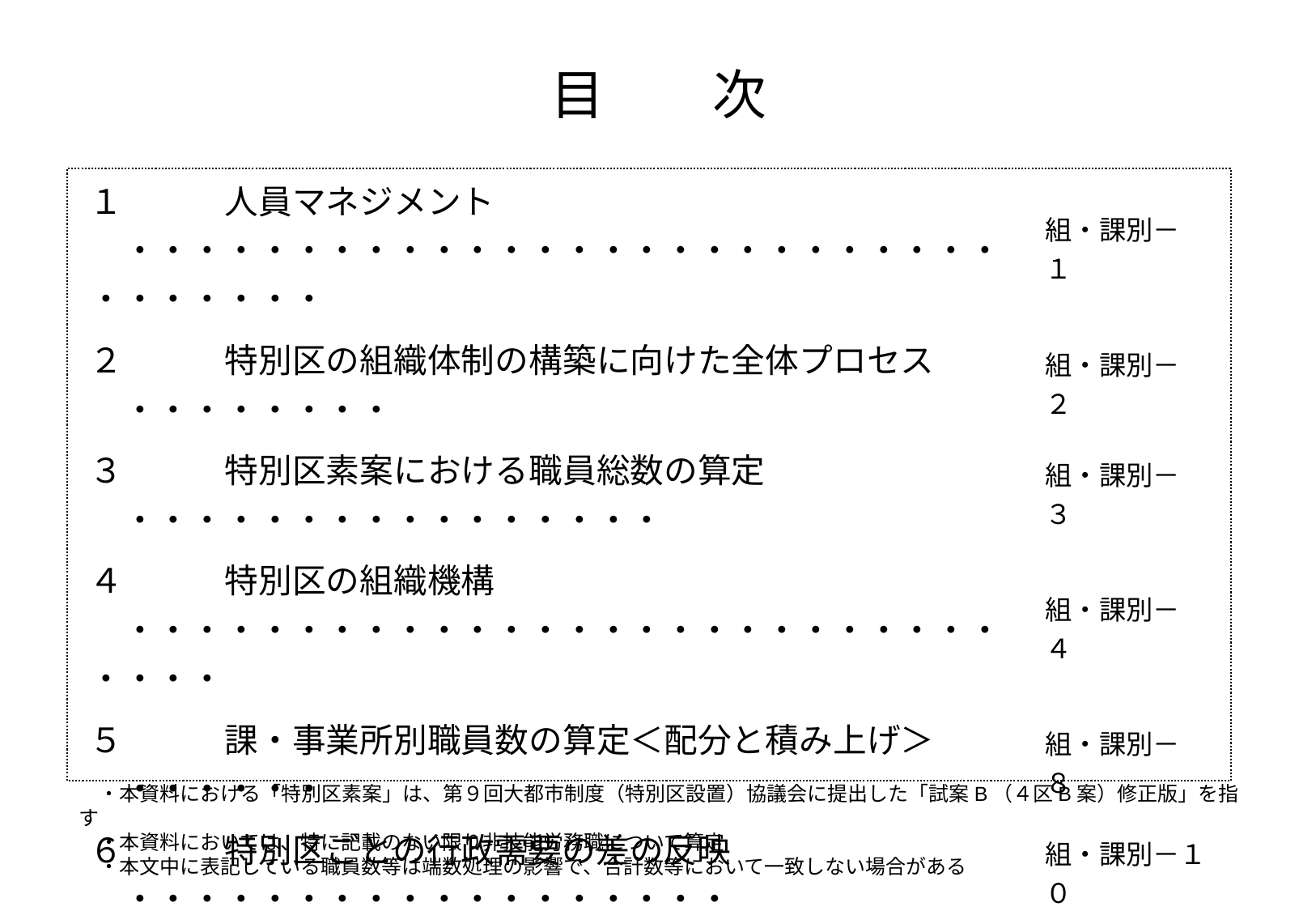

目　　次
| １　　　人員マネジメント　　・・・・・・・・・・・・・・・・・・・・・・・・・・・・・・・・・ | 組・課別－　 １ |
| --- | --- |
| ２　　　特別区の組織体制の構築に向けた全体プロセス　　・・・・・・・・ | 組・課別－　 ２ |
| ３　　　特別区素案における職員総数の算定　　・・・・・・・・・・・・・・・・ | 組・課別－　 ３ |
| ４　　　特別区の組織機構　　・・・・・・・・・・・・・・・・・・・・・・・・・・・・・・ | 組・課別－　 ４ |
| ５　　　課・事業所別職員数の算定＜配分と積み上げ＞　　・・・・・・ | 組・課別－　 ８ |
| ６　　　特別区ごとの行政需要の差の反映　　・・・・・・・・・・・・・・・・・・ | 組・課別－１０ |
| ７　　　特別区ごとの課・事業所別職員数　　・・・・・・・・・・・・・・・・・・ | 組・課別－１２ |
| 補足資料　　・・・・・・・・・・・・・・・・・・・・・・・・・・・・・・・・・・・・・・・・・・・・ | 組・課別－２０ |

　・本資料における「特別区素案」は、第９回大都市制度（特別区設置）協議会に提出した「試案B（４区B案）修正版」を指す
　・本資料においては、特に記載のない限り非技能労務職について算定
　・本文中に表記している職員数等は端数処理の影響で、合計数等において一致しない場合がある